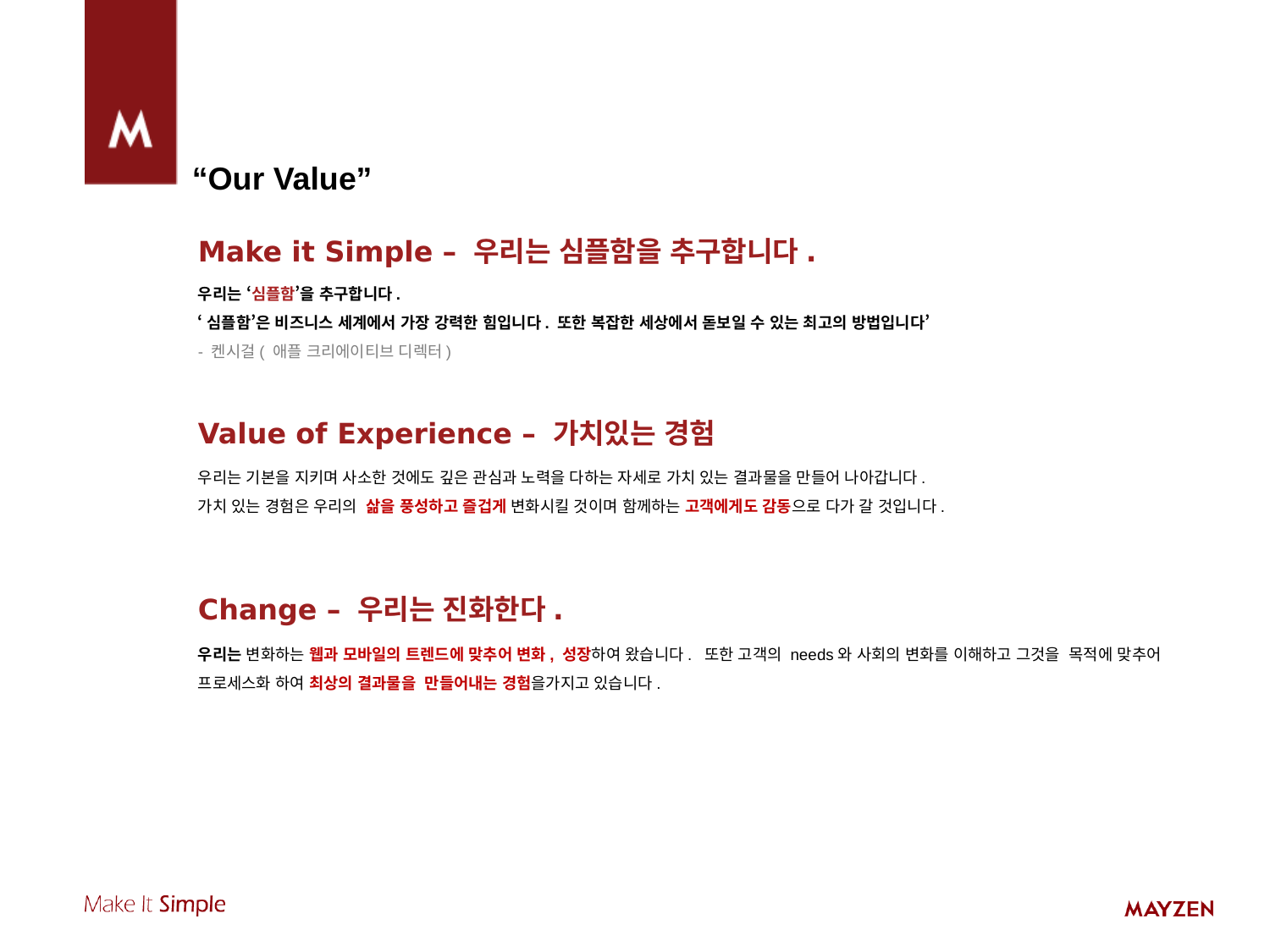

“Our Value”
Make it Simple – 우리는 심플함을 추구합니다.
우리는 ‘심플함’을 추구합니다.
‘심플함’은 비즈니스 세계에서 가장 강력한 힘입니다. 또한 복잡한 세상에서 돋보일 수 있는 최고의 방법입니다’
- 켄시걸( 애플 크리에이티브 디렉터)
Value of Experience – 가치있는 경험
우리는 기본을 지키며 사소한 것에도 깊은 관심과 노력을 다하는 자세로 가치 있는 결과물을 만들어 나아갑니다.
가치 있는 경험은 우리의  삶을 풍성하고 즐겁게 변화시킬 것이며 함께하는 고객에게도 감동으로 다가 갈 것입니다.
Change – 우리는 진화한다.
우리는 변화하는 웹과 모바일의 트렌드에 맞추어 변화, 성장하여 왔습니다.  또한 고객의 needs와 사회의 변화를 이해하고 그것을  목적에 맞추어 프로세스화 하여 최상의 결과물을  만들어내는 경험을가지고 있습니다.